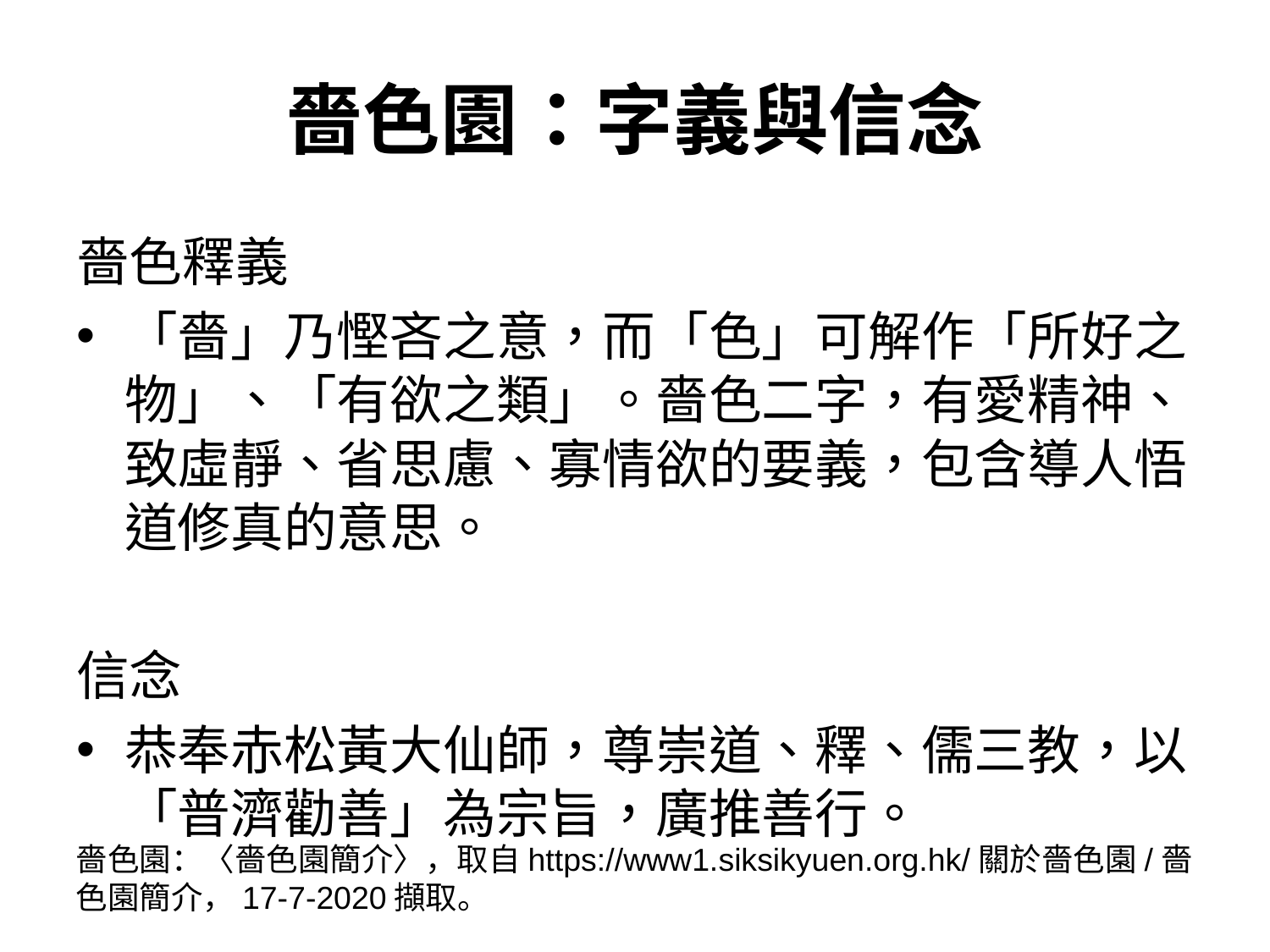

# 嗇色園：字義與信念
嗇色釋義
「嗇」乃慳吝之意，而「色」可解作「所好之物」、「有欲之類」。嗇色二字，有愛精神、致虛靜、省思慮、寡情欲的要義，包含導人悟道修真的意思。

信念
恭奉赤松黃大仙師，尊崇道、釋、儒三教，以「普濟勸善」為宗旨，廣推善行。
嗇色園：〈嗇色園簡介〉，取自https://www1.siksikyuen.org.hk/關於嗇色園/嗇色園簡介，17-7-2020擷取。